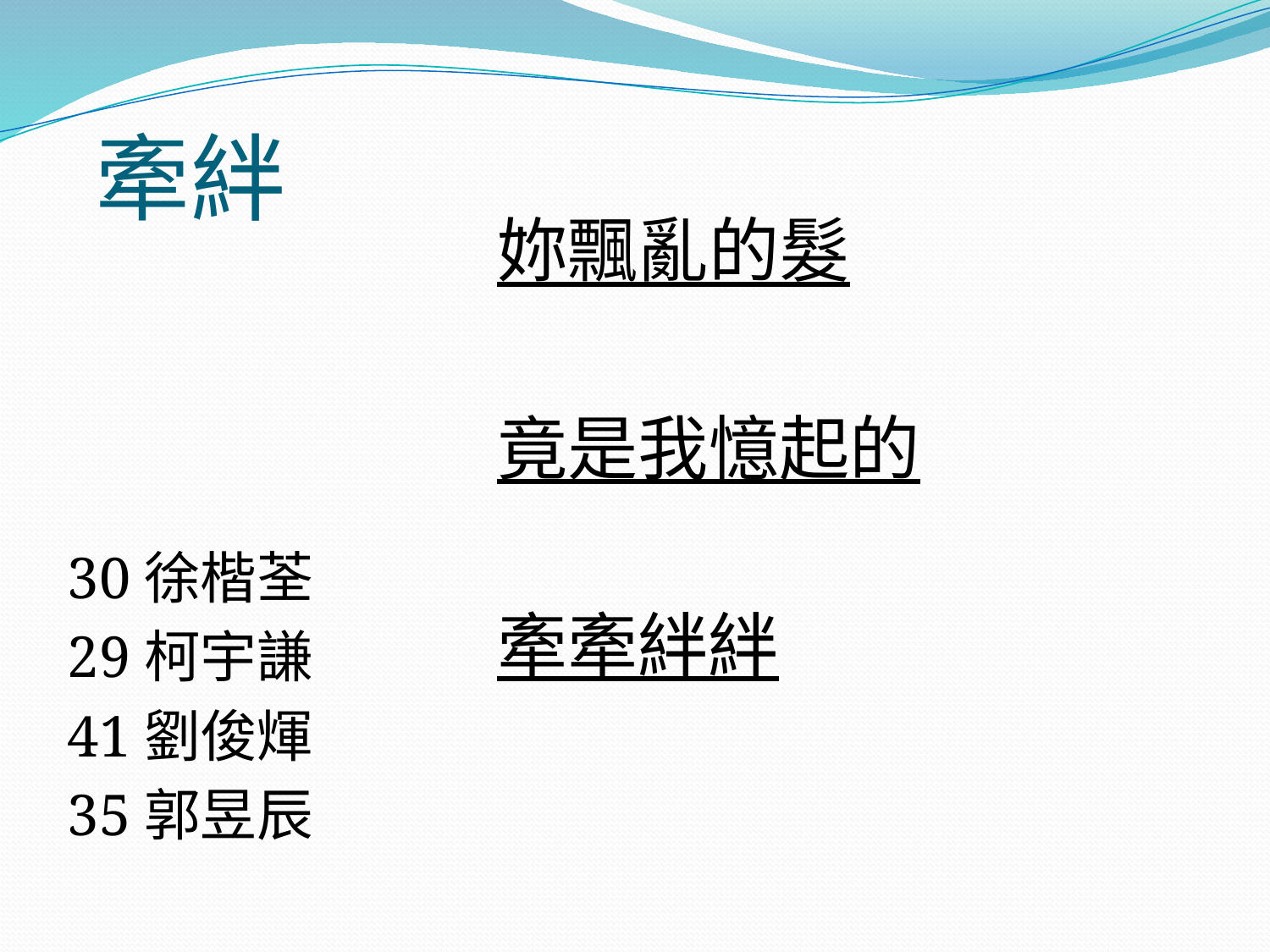

# 牽絆
妳飄亂的髮

竟是我憶起的

牽牽絆絆
30徐楷荃
29柯宇謙
41劉俊煇
35郭昱辰